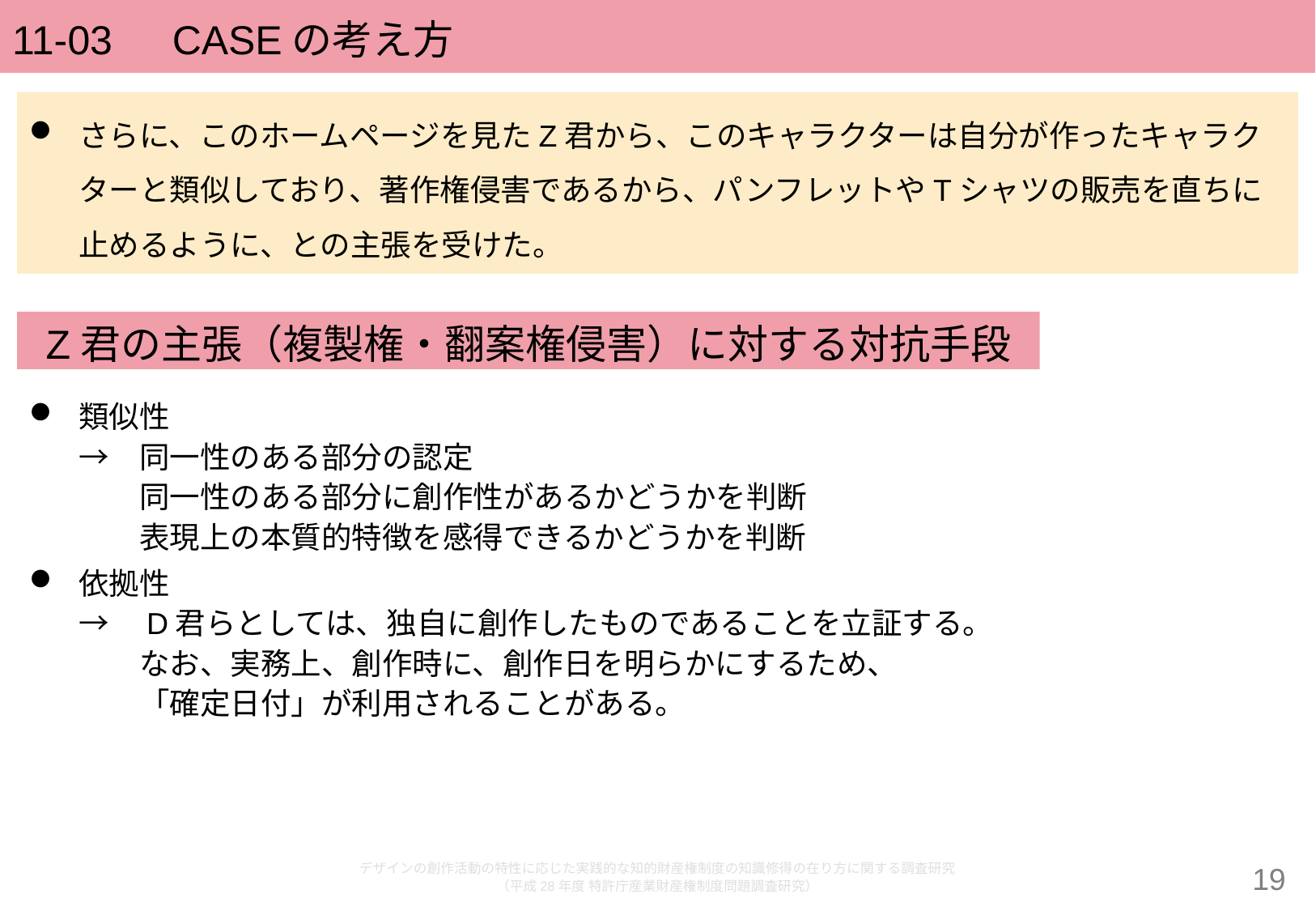

# 11-03　CASEの考え方
さらに、このホームページを見たZ君から、このキャラクターは自分が作ったキャラクターと類似しており、著作権侵害であるから、パンフレットやTシャツの販売を直ちに止めるように、との主張を受けた。
Z君の主張（複製権・翻案権侵害）に対する対抗手段
類似性
→　同一性のある部分の認定
　　同一性のある部分に創作性があるかどうかを判断
　　表現上の本質的特徴を感得できるかどうかを判断
依拠性
→　D君らとしては、独自に創作したものであることを立証する。
　　なお、実務上、創作時に、創作日を明らかにするため、
　　「確定日付」が利用されることがある。
デザインの創作活動の特性に応じた実践的な知的財産権制度の知識修得の在り方に関する調査研究
（平成28年度 特許庁産業財産権制度問題調査研究）
19